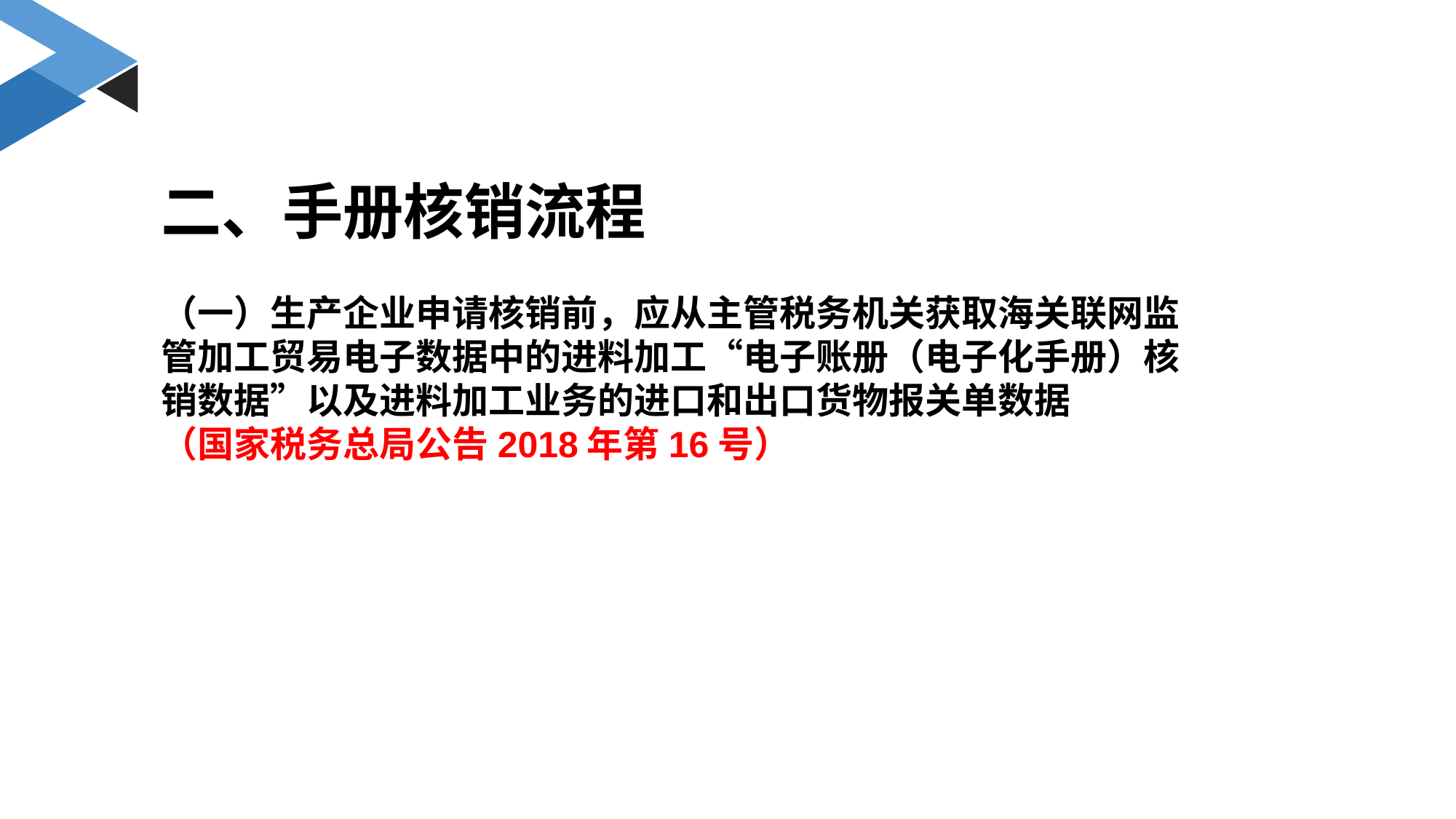

二、手册核销流程

（一）生产企业申请核销前，应从主管税务机关获取海关联网监管加工贸易电子数据中的进料加工“电子账册（电子化手册）核销数据”以及进料加工业务的进口和出口货物报关单数据
（国家税务总局公告2018年第16号）